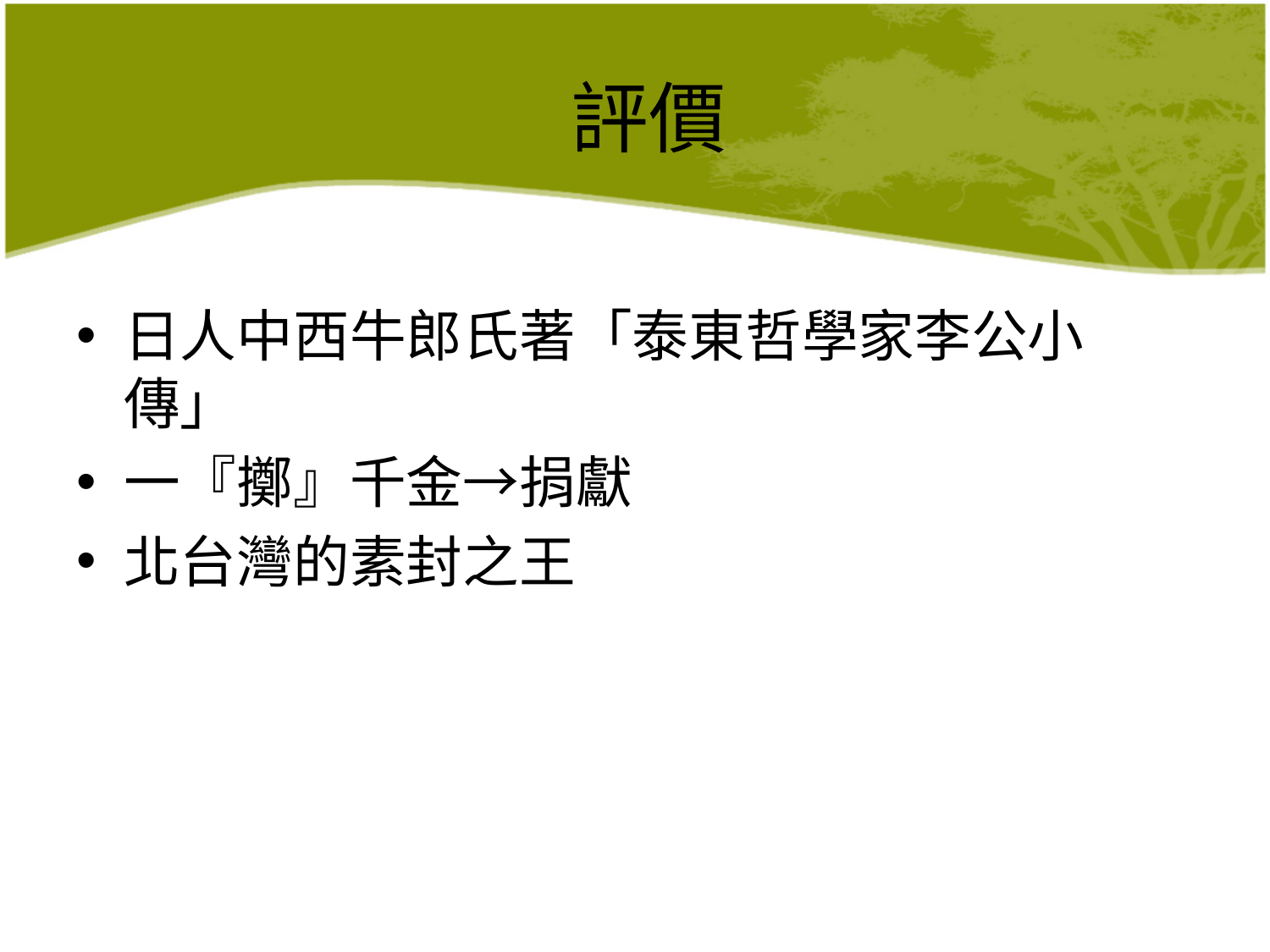

# 評價
日人中西牛郎氏著「泰東哲學家李公小傳」
一『擲』千金→捐獻
北台灣的素封之王